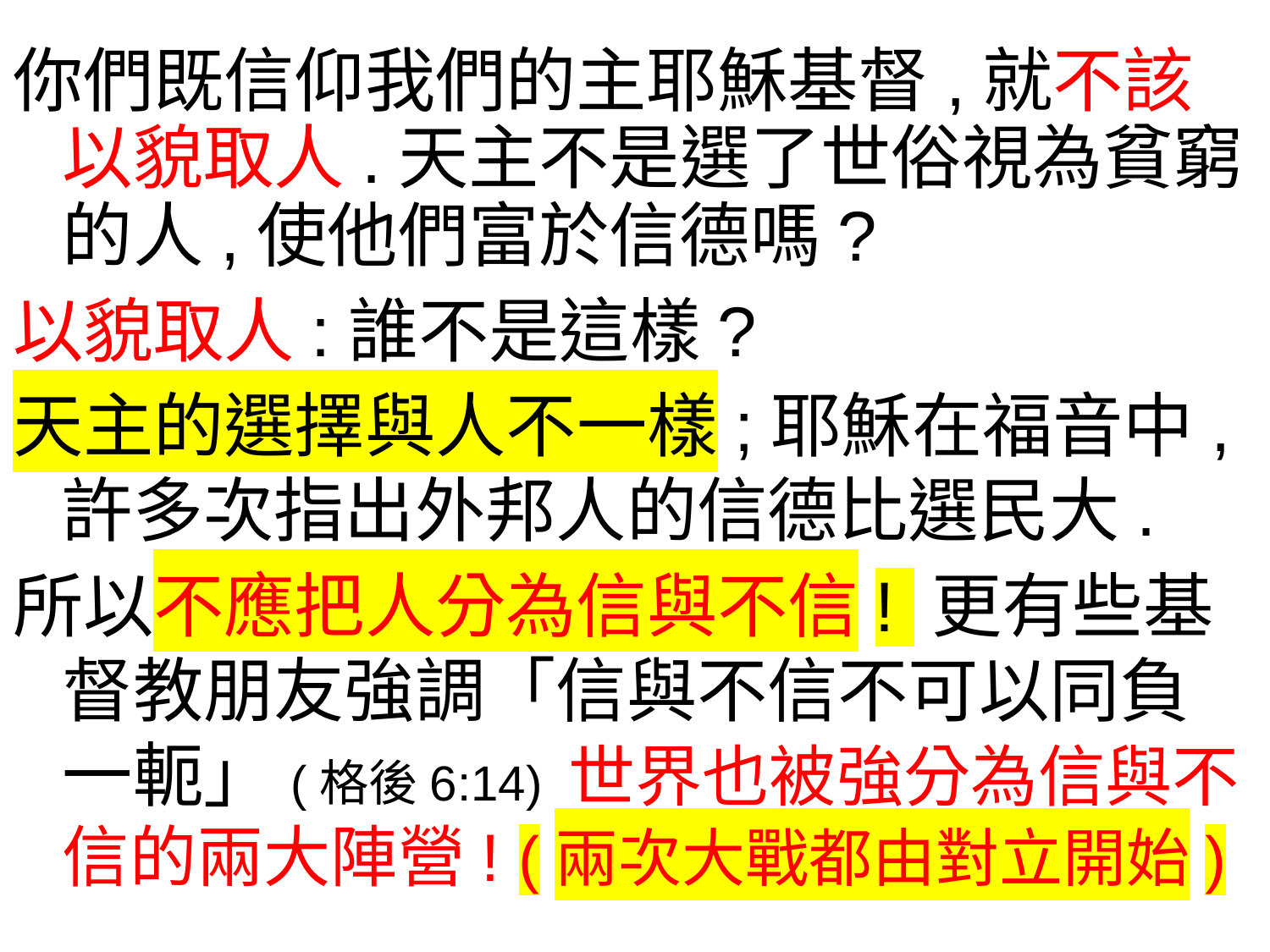

你們既信仰我們的主耶穌基督,就不該以貌取人.天主不是選了世俗視為貧窮的人,使他們富於信德嗎?
以貌取人:誰不是這樣?
天主的選擇與人不一樣;耶穌在福音中,許多次指出外邦人的信德比選民大.
所以不應把人分為信與不信! 更有些基督教朋友強調「信與不信不可以同負一軛」(格後6:14) 世界也被強分為信與不信的兩大陣營! (兩次大戰都由對立開始)